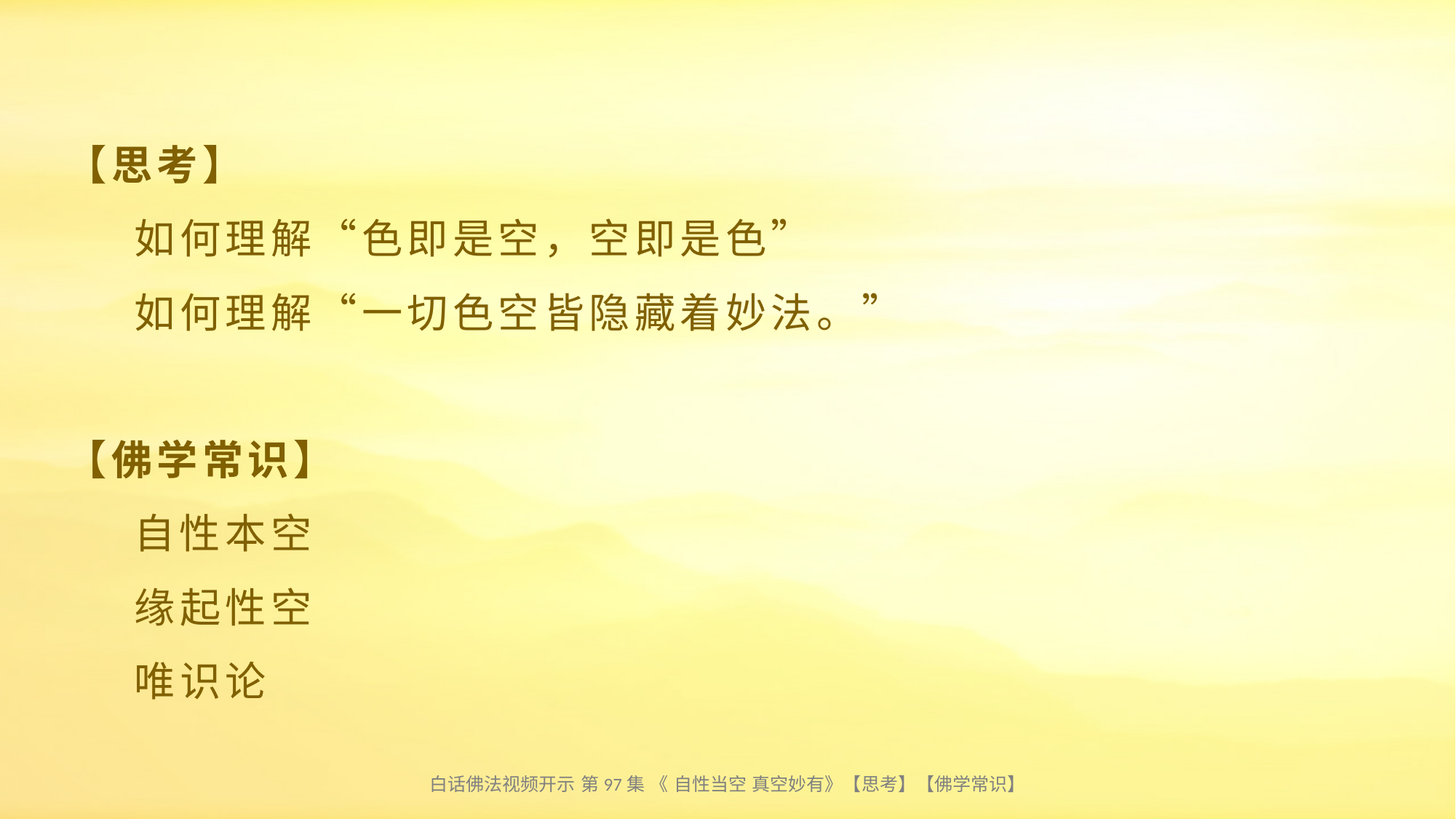

# 【思考】 如何理解“色即是空，空即是色” 如何理解“一切色空皆隐藏着妙法。” 【佛学常识】 自性本空 缘起性空 唯识论
白话佛法视频开示 第97集 《 自性当空 真空妙有》【思考】【佛学常识】